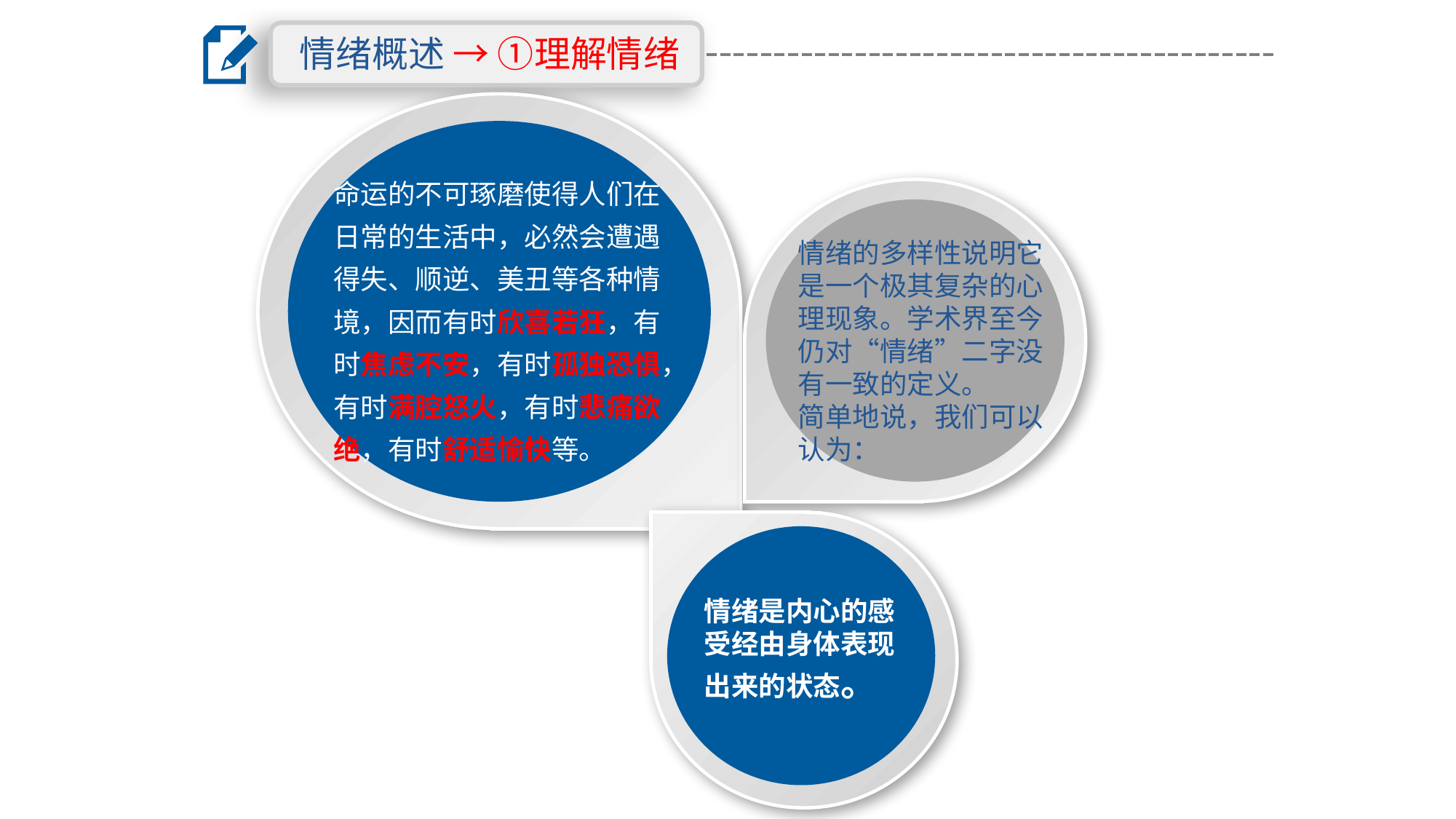

情绪概述 → ①理解情绪

命运的不可琢磨使得人们在日常的生活中，必然会遭遇得失、顺逆、美丑等各种情境，因而有时欣喜若狂，有时焦虑不安，有时孤独恐惧，有时满腔怒火，有时悲痛欲绝，有时舒适愉快等。

情绪的多样性说明它是一个极其复杂的心理现象。学术界至今仍对“情绪”二字没有一致的定义。
简单地说，我们可以认为：

情绪是内心的感受经由身体表现出来的状态。